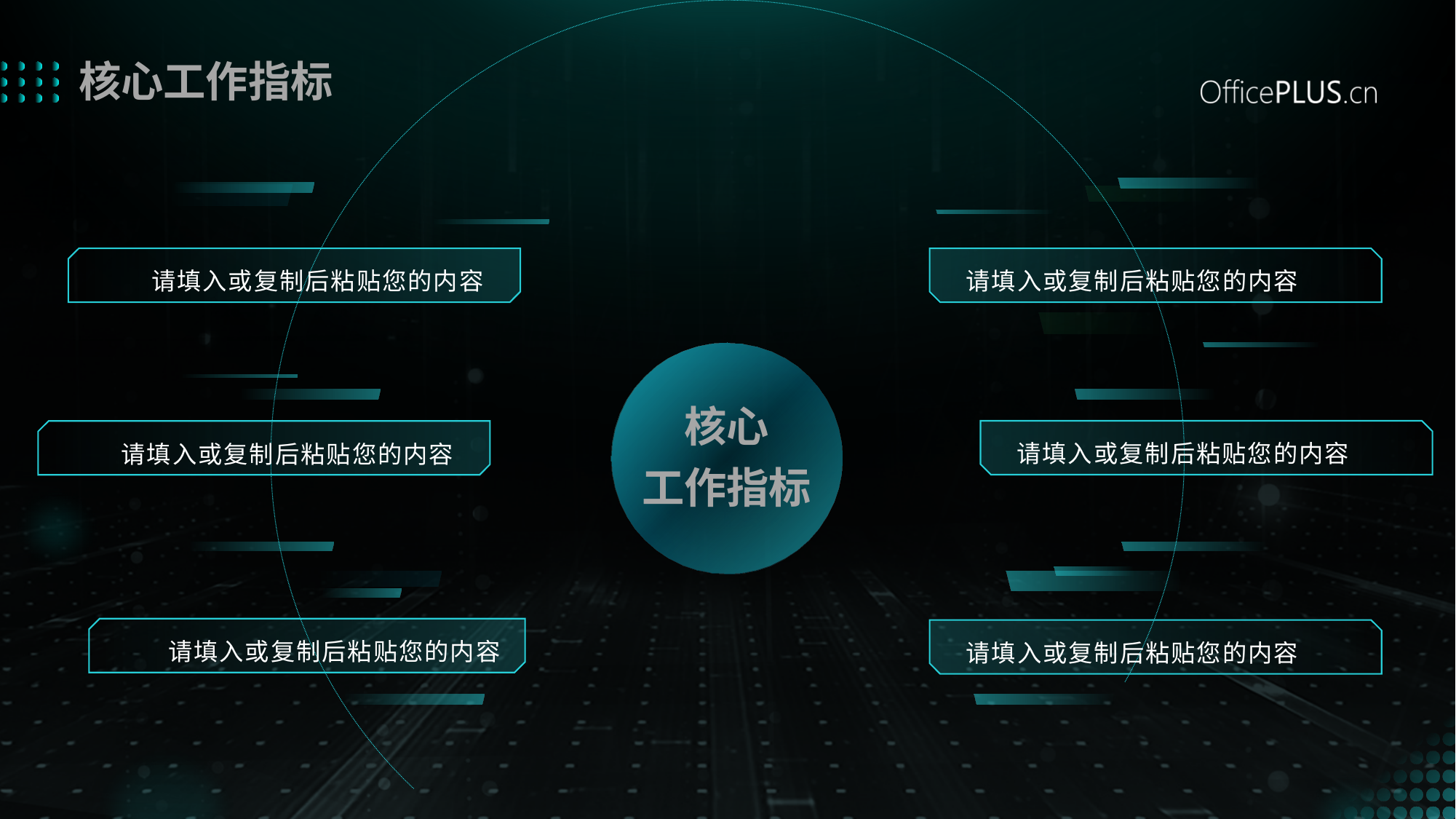

# 核心工作指标

请填入或复制后粘贴您的内容
请填入或复制后粘贴您的内容

核心
工作指标

请填入或复制后粘贴您的内容
请填入或复制后粘贴您的内容

请填入或复制后粘贴您的内容
请填入或复制后粘贴您的内容